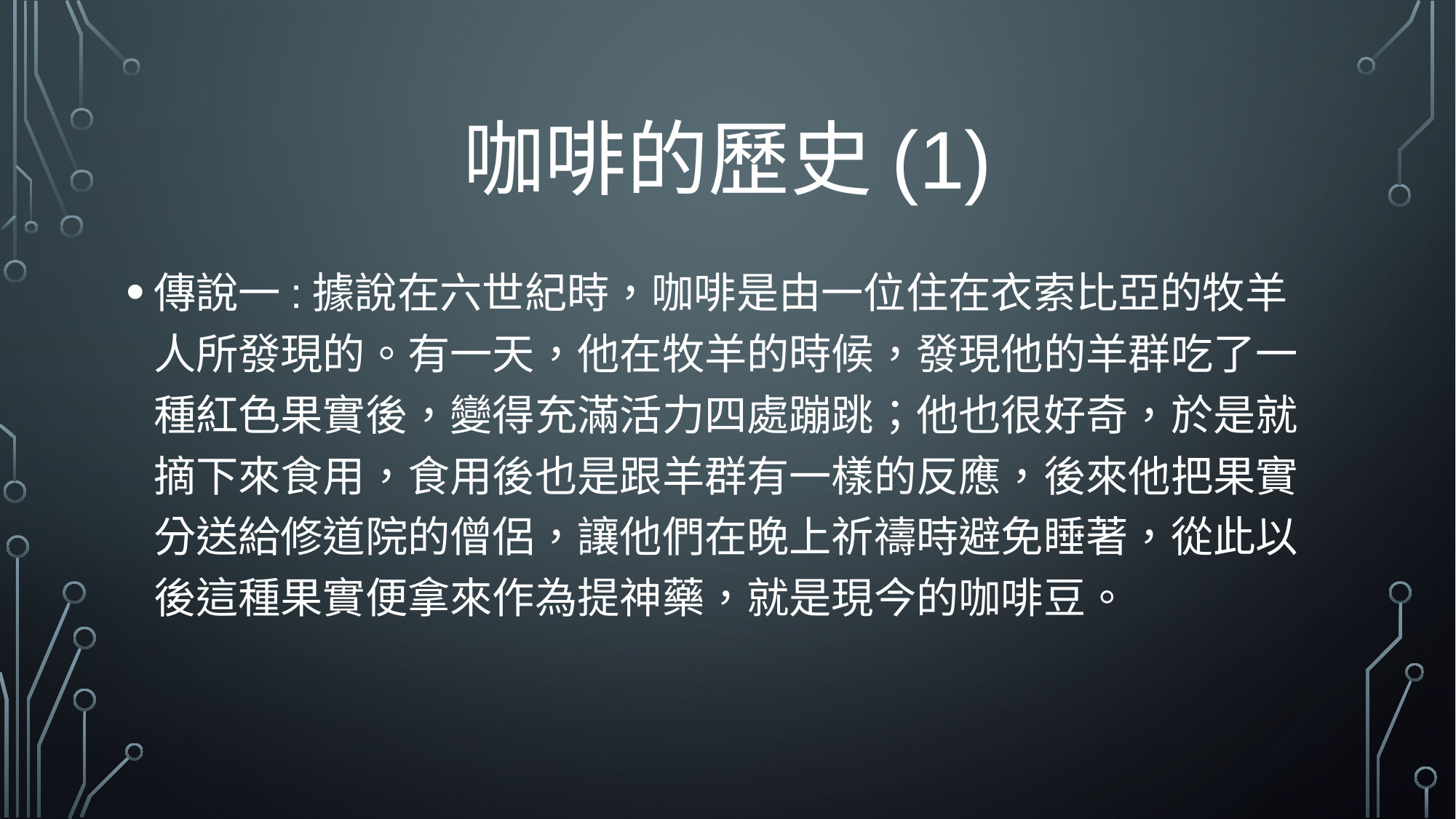

# 咖啡的歷史(1)
傳說一:據說在六世紀時，咖啡是由一位住在衣索比亞的牧羊人所發現的。有一天，他在牧羊的時候，發現他的羊群吃了一種紅色果實後，變得充滿活力四處蹦跳；他也很好奇，於是就摘下來食用，食用後也是跟羊群有一樣的反應，後來他把果實分送給修道院的僧侶，讓他們在晚上祈禱時避免睡著，從此以後這種果實便拿來作為提神藥，就是現今的咖啡豆。